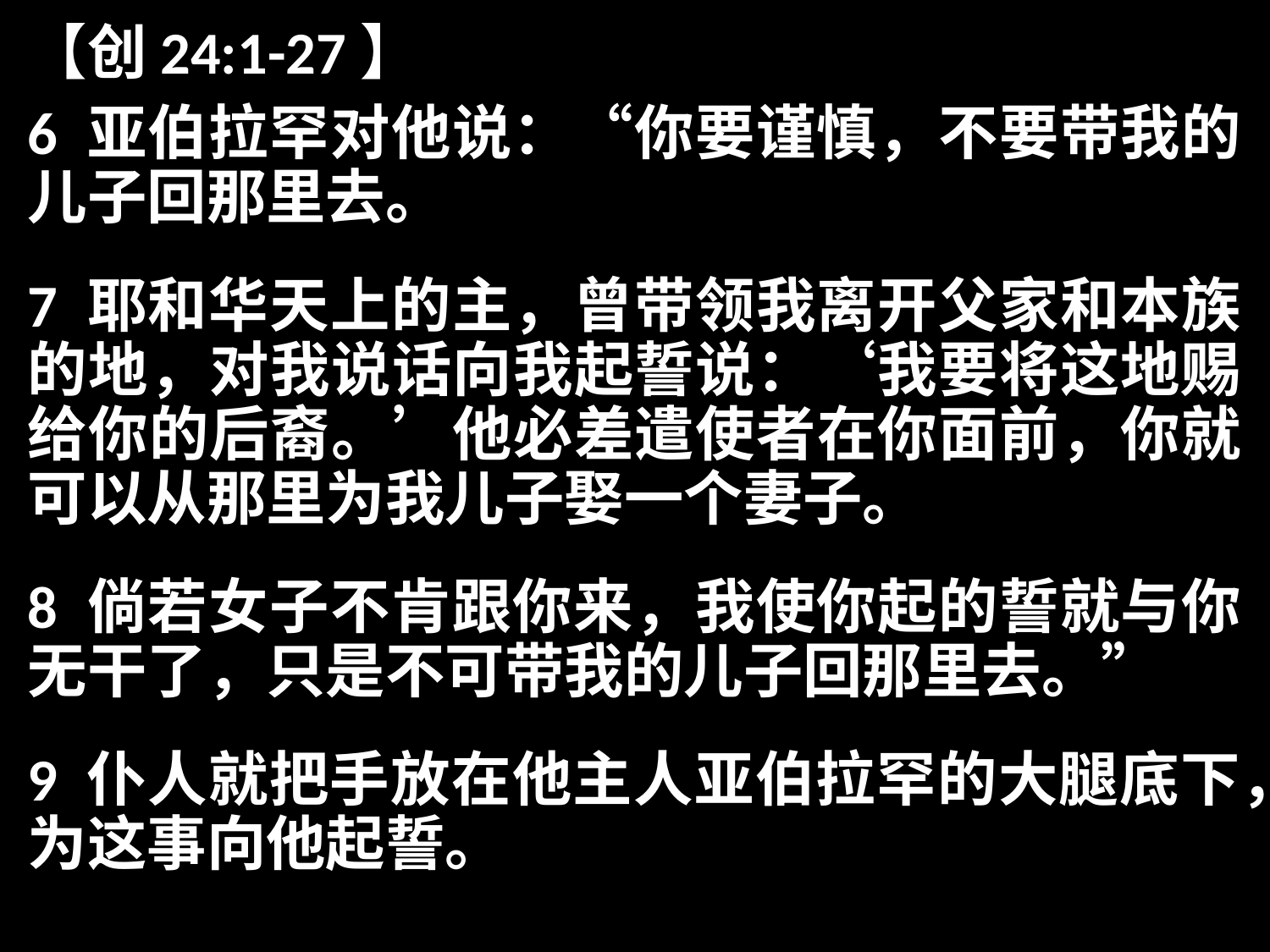

【创24:1-27】
6 亚伯拉罕对他说：“你要谨慎，不要带我的儿子回那里去。

7 耶和华天上的主，曾带领我离开父家和本族的地，对我说话向我起誓说：‘我要将这地赐给你的后裔。’他必差遣使者在你面前，你就可以从那里为我儿子娶一个妻子。

8 倘若女子不肯跟你来，我使你起的誓就与你无干了，只是不可带我的儿子回那里去。”

9 仆人就把手放在他主人亚伯拉罕的大腿底下，为这事向他起誓。